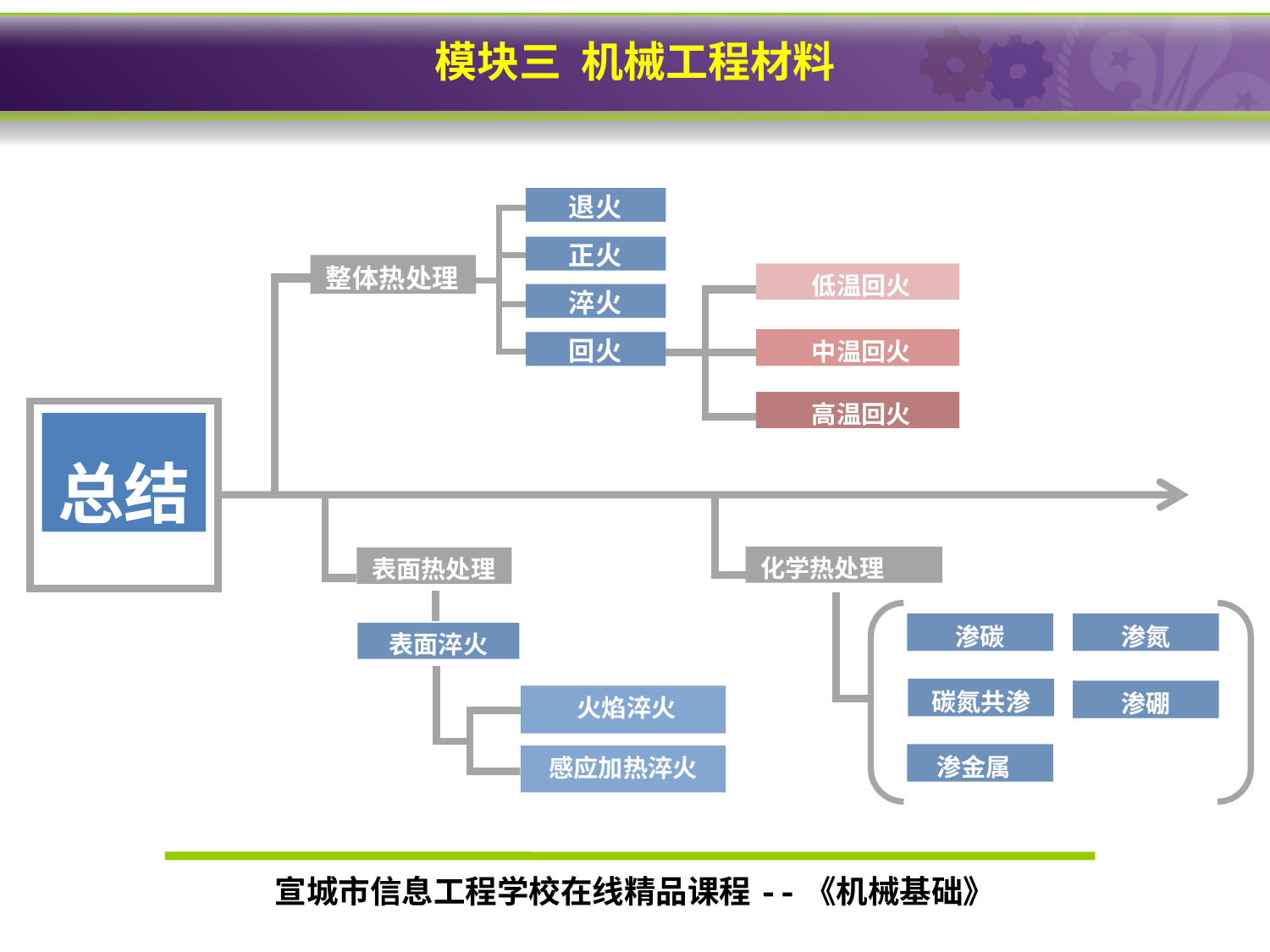

退火

正火
整体热处理

低温回火

淬火

中温回火
回火

高温回火

总结

化学热处理
表面热处理

渗碳
渗氮
表面淬火

碳氮共渗
渗硼

火焰淬火

感应加热淬火

渗金属